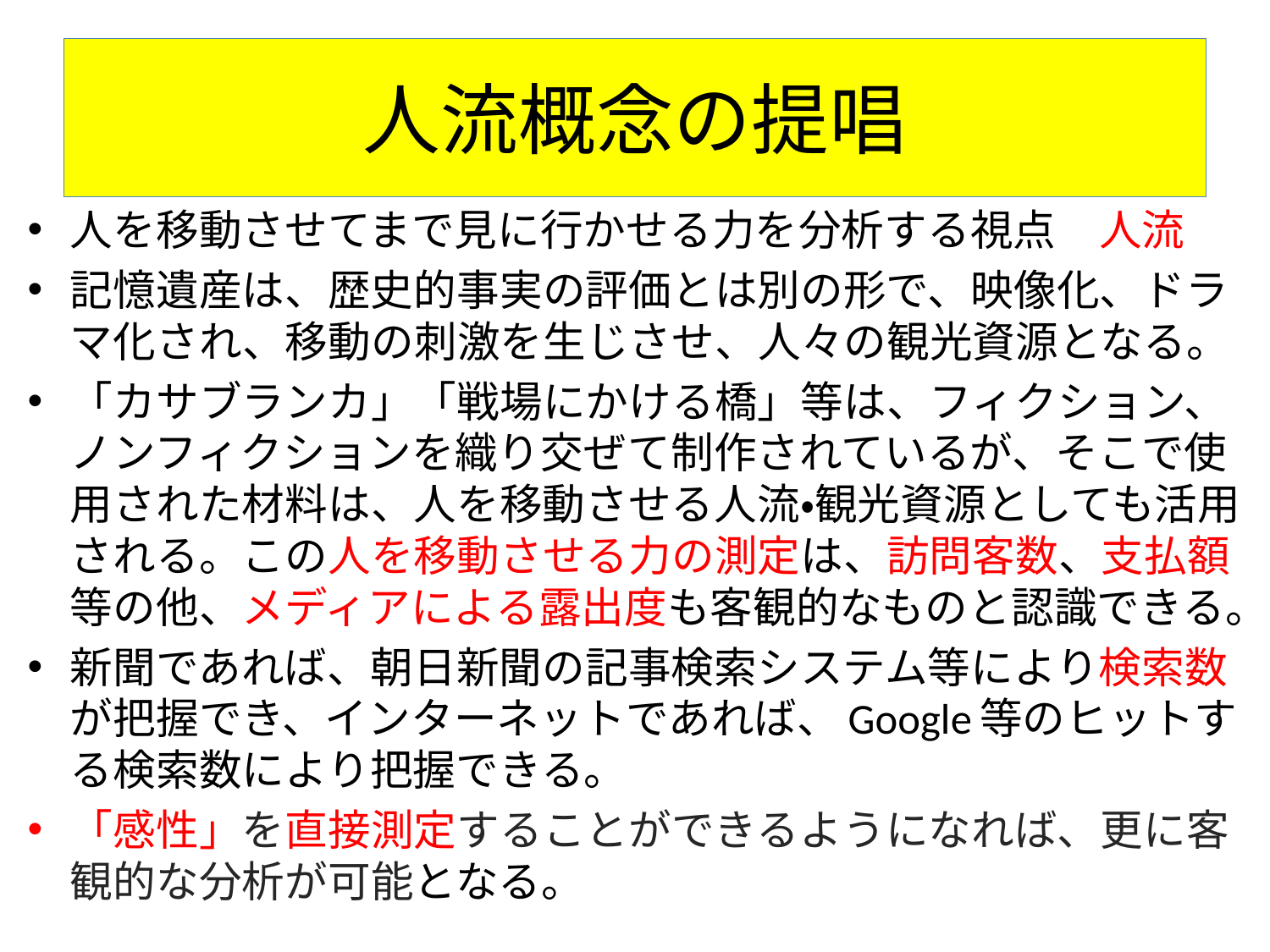

# 人流概念の提唱
人を移動させてまで見に行かせる力を分析する視点　人流
記憶遺産は、歴史的事実の評価とは別の形で、映像化、ドラマ化され、移動の刺激を生じさせ、人々の観光資源となる。
「カサブランカ」「戦場にかける橋」等は、フィクション、ノンフィクションを織り交ぜて制作されているが、そこで使用された材料は、人を移動させる人流・観光資源としても活用される。この人を移動させる力の測定は、訪問客数、支払額等の他、メディアによる露出度も客観的なものと認識できる。
新聞であれば、朝日新聞の記事検索システム等により検索数が把握でき、インターネットであれば、Google等のヒットする検索数により把握できる。
「感性」を直接測定することができるようになれば、更に客観的な分析が可能となる。